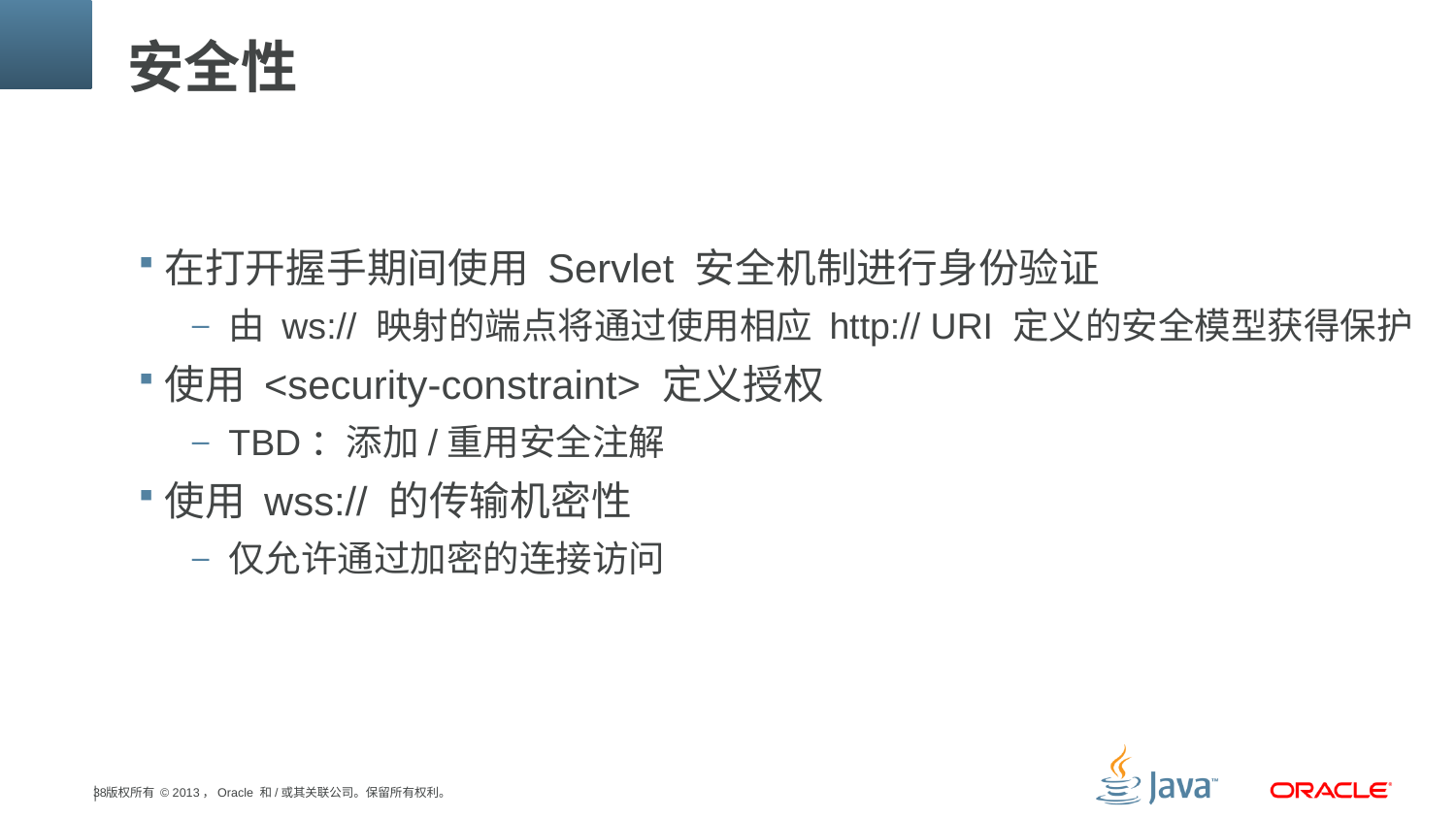

# 安全性

在打开握手期间使用 Servlet 安全机制进行身份验证
由 ws:// 映射的端点将通过使用相应 http:// URI 定义的安全模型获得保护
使用 <security-constraint> 定义授权
TBD：添加/重用安全注解
使用 wss:// 的传输机密性
仅允许通过加密的连接访问